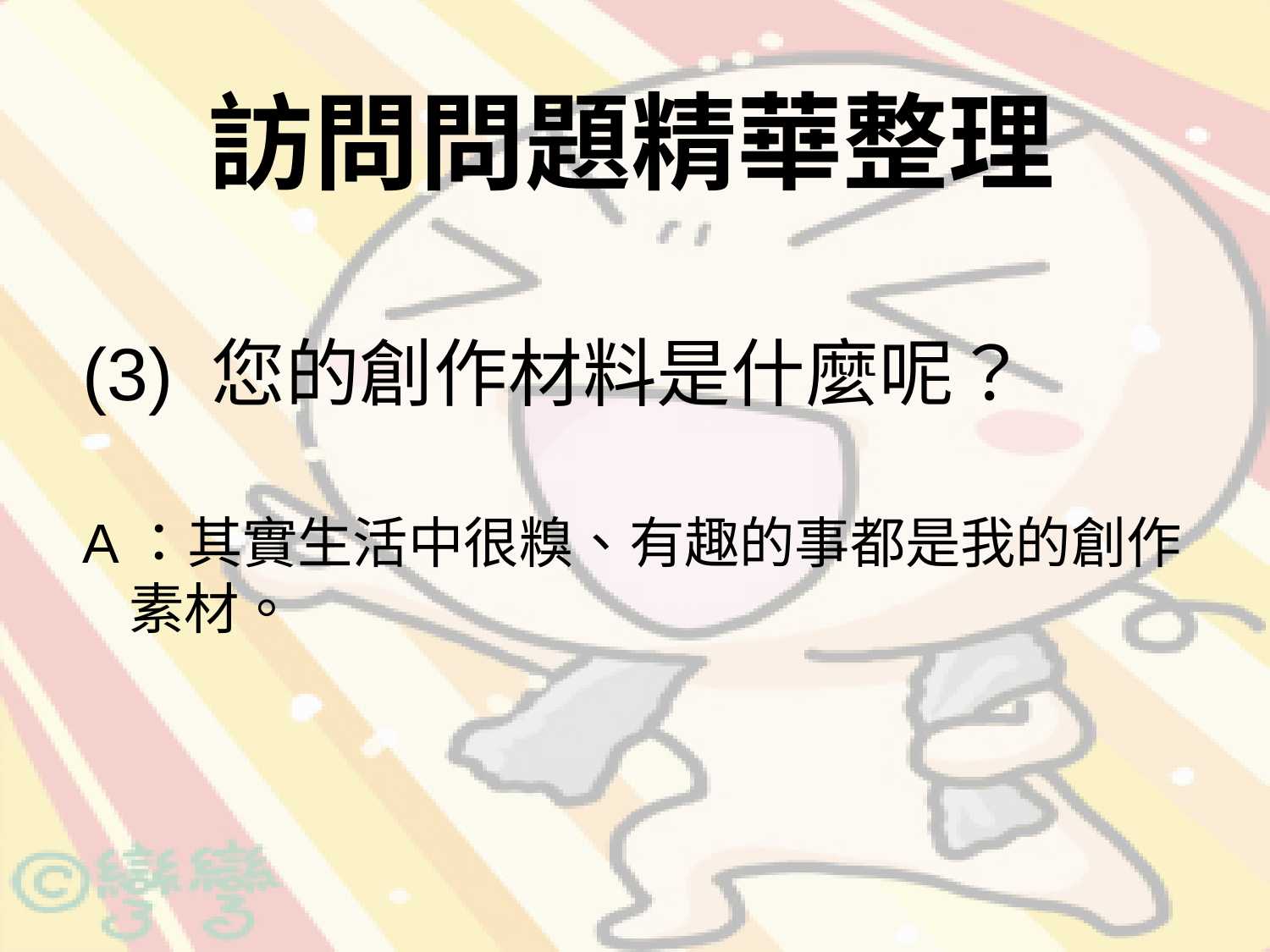

# 訪問問題精華整理
(3) 您的創作材料是什麼呢？

A：其實生活中很糗、有趣的事都是我的創作素材。